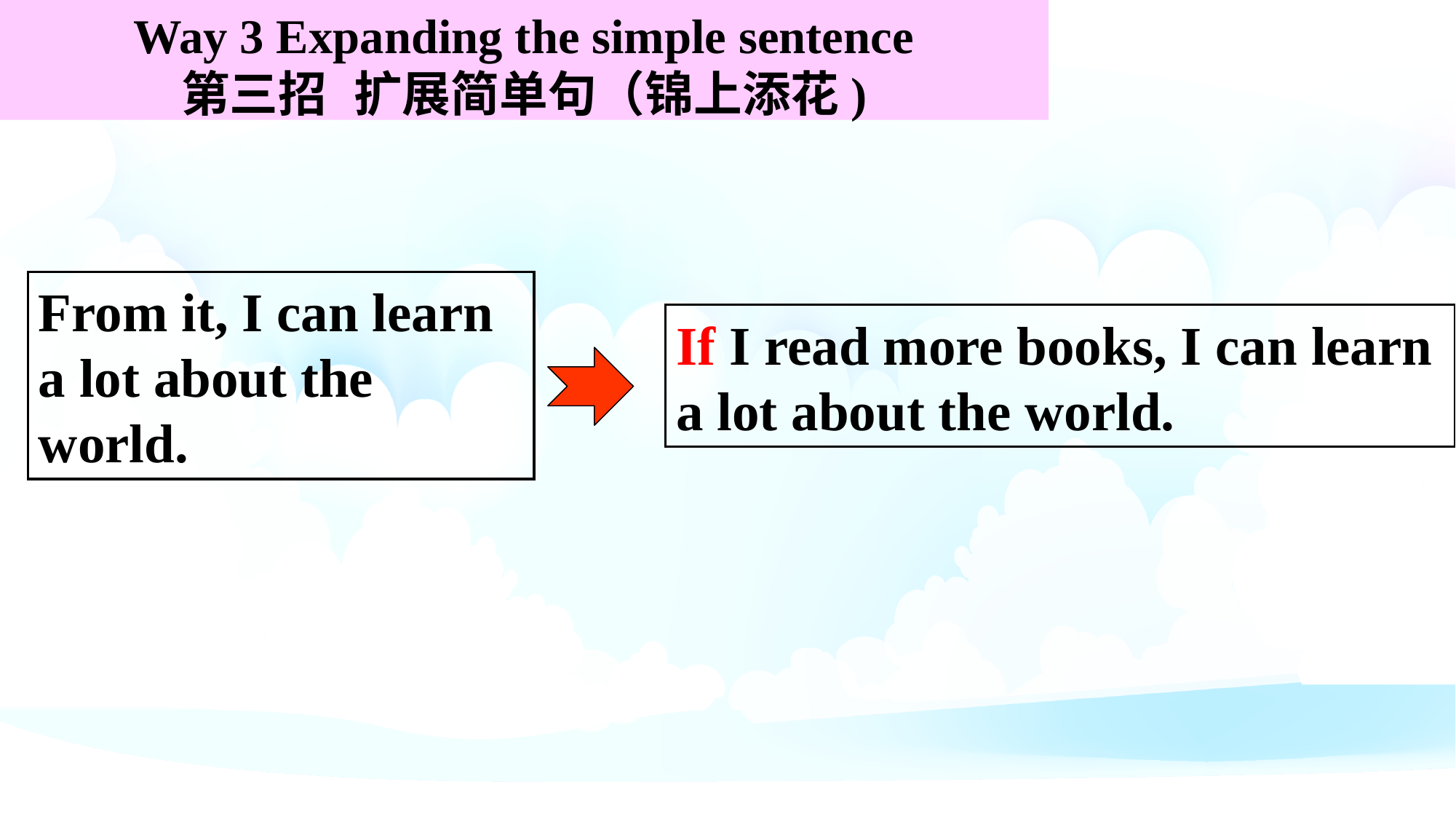

Way 3 Expanding the simple sentence
第三招  扩展简单句（锦上添花)

From it, I can learn a lot about the world.
If I read more books, I can learn a lot about the world.